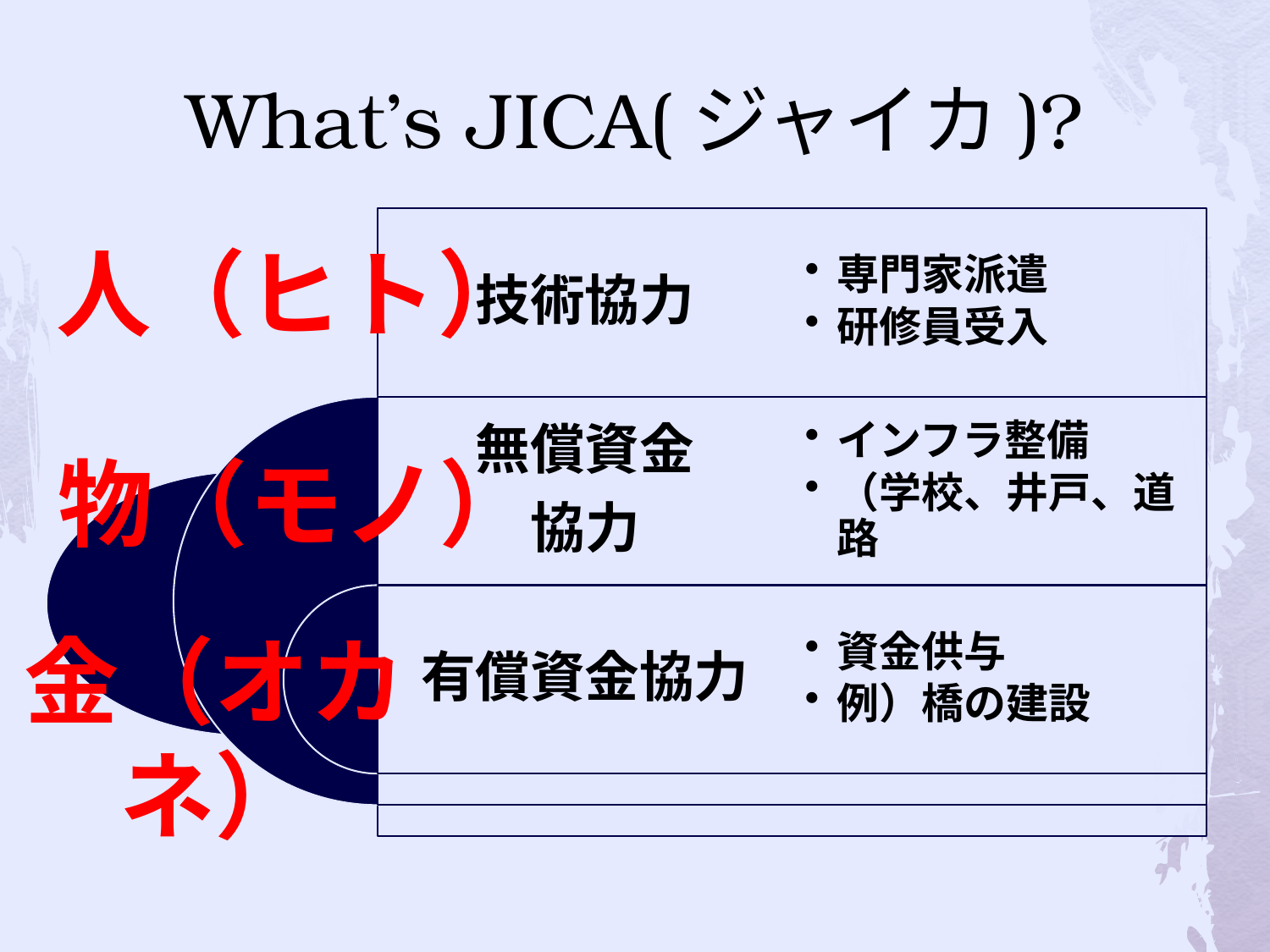

# What’s JICA(ジャイカ)?
技術協力
無償資金
協力
有償資金協力
専門家派遣
研修員受入
インフラ整備
（学校、井戸、道路
資金供与
例）橋の建設
人（ヒト）
物（モノ）
金（オカネ）